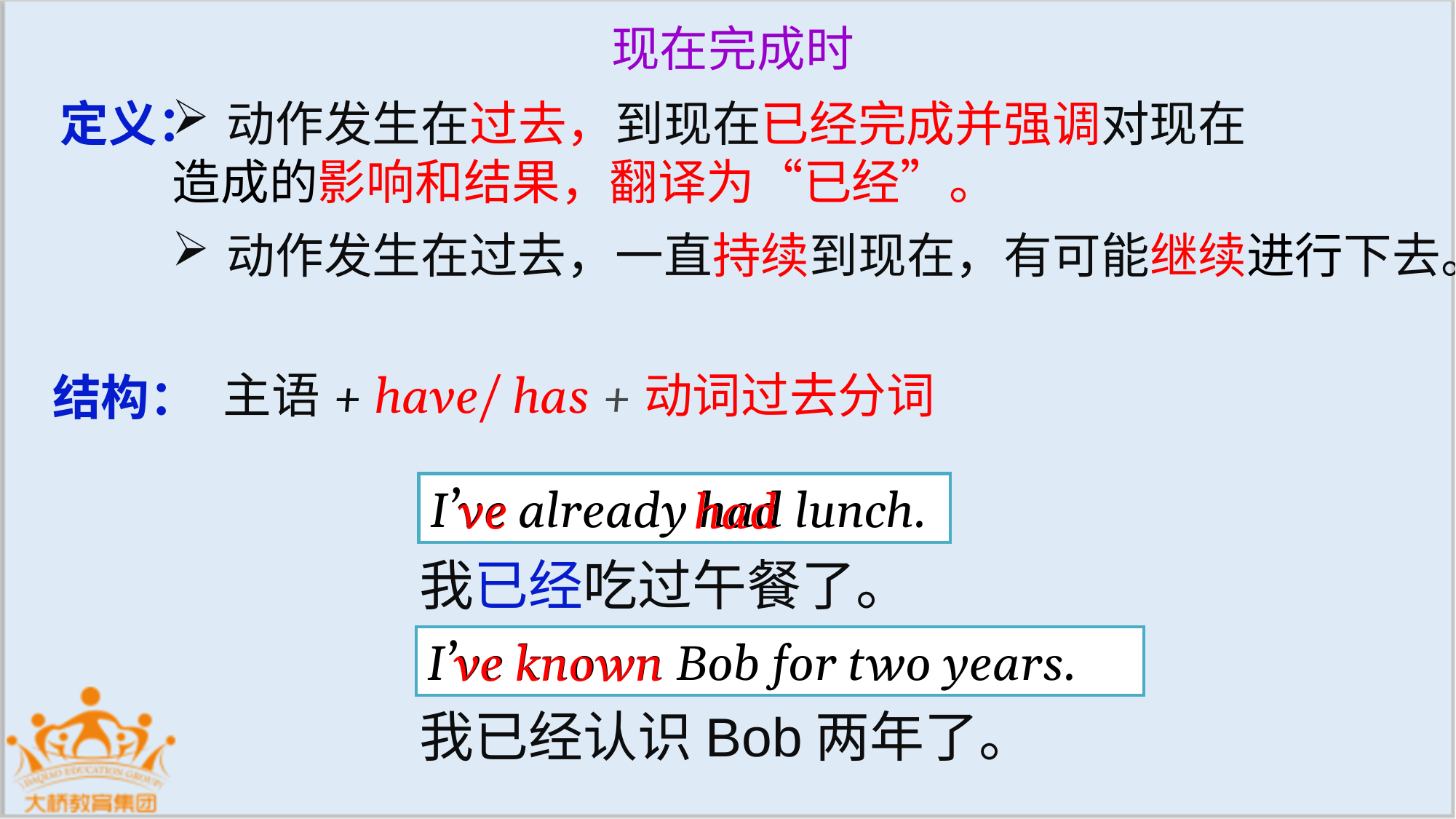

现在完成时
动作发生在过去，到现在已经完成并强调对现在
造成的影响和结果，翻译为“已经”。
动作发生在过去，一直持续到现在，有可能继续进行下去。
定义：
主语+ have/ has +动词过去分词
结构：
I’ve already had lunch.
ve                had
我已经吃过午餐了。
I’ve known Bob for two years.
ve known
我已经认识Bob两年了。